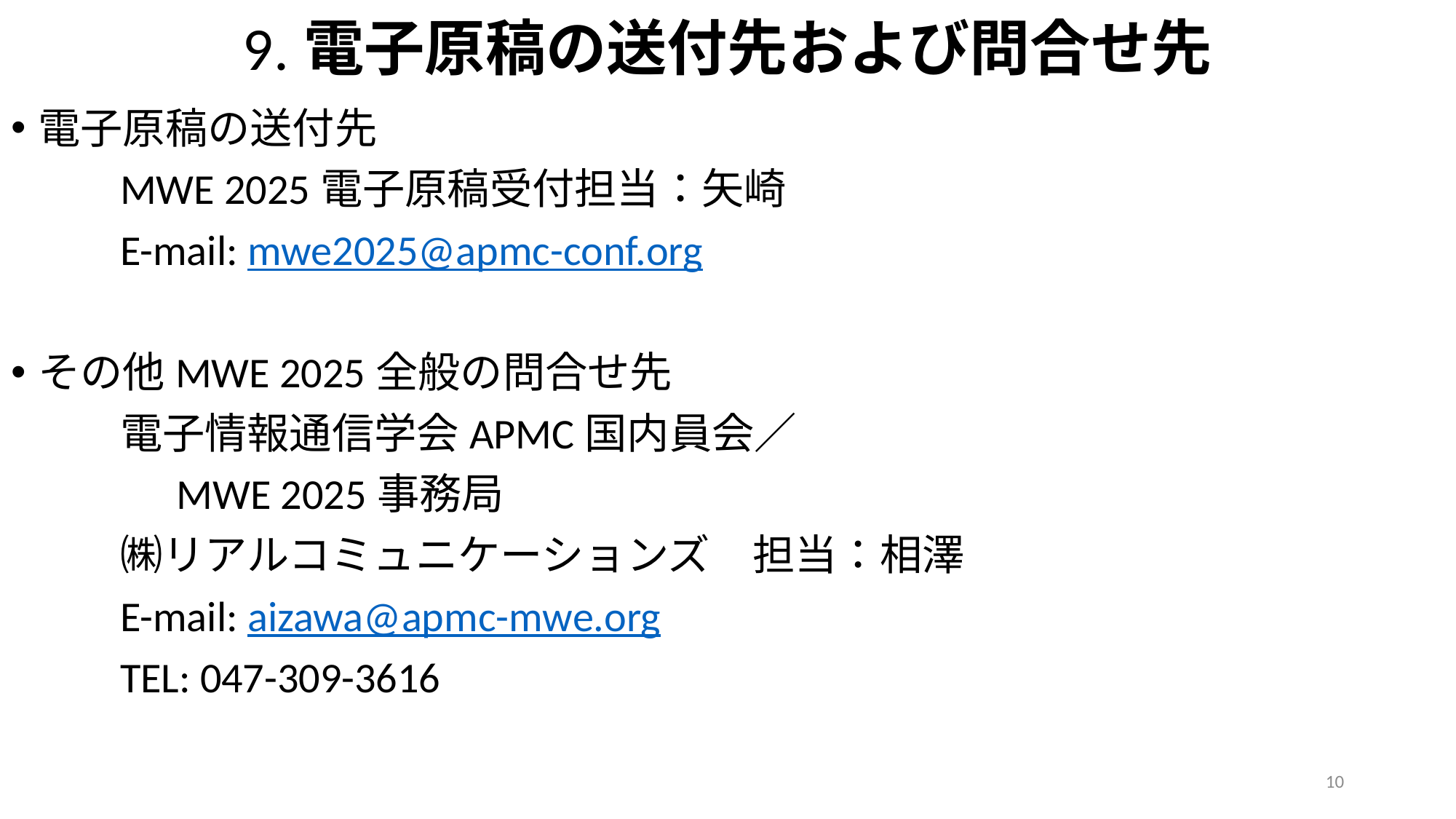

# 9.電子原稿の送付先および問合せ先
電子原稿の送付先
	MWE 2025電子原稿受付担当：矢崎
	E-mail: mwe2025@apmc-conf.org

その他MWE 2025全般の問合せ先
	電子情報通信学会APMC国内員会／
　　　   MWE 2025事務局
	㈱リアルコミュニケーションズ　担当：相澤
	E-mail: aizawa@apmc-mwe.org
	TEL: 047-309-3616
10